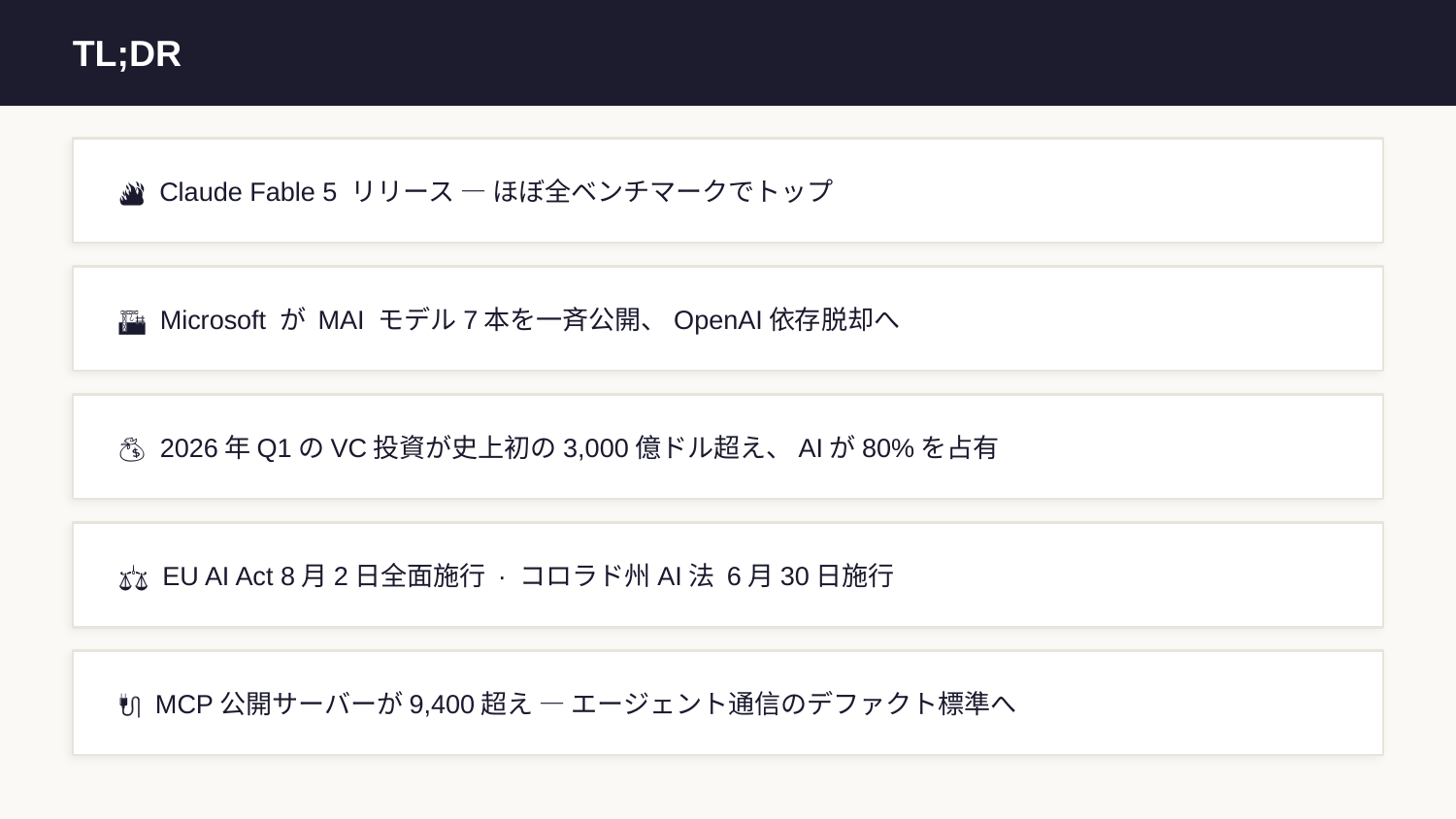

TL;DR

🔥  Claude Fable 5 リリース — ほぼ全ベンチマークでトップ

🏗️  Microsoft が MAI モデル7本を一斉公開、OpenAI依存脱却へ

💰  2026年Q1のVC投資が史上初の3,000億ドル超え、AIが80%を占有

⚖️  EU AI Act 8月2日全面施行 · コロラド州AI法 6月30日施行

🔌  MCP公開サーバーが9,400超え — エージェント通信のデファクト標準へ